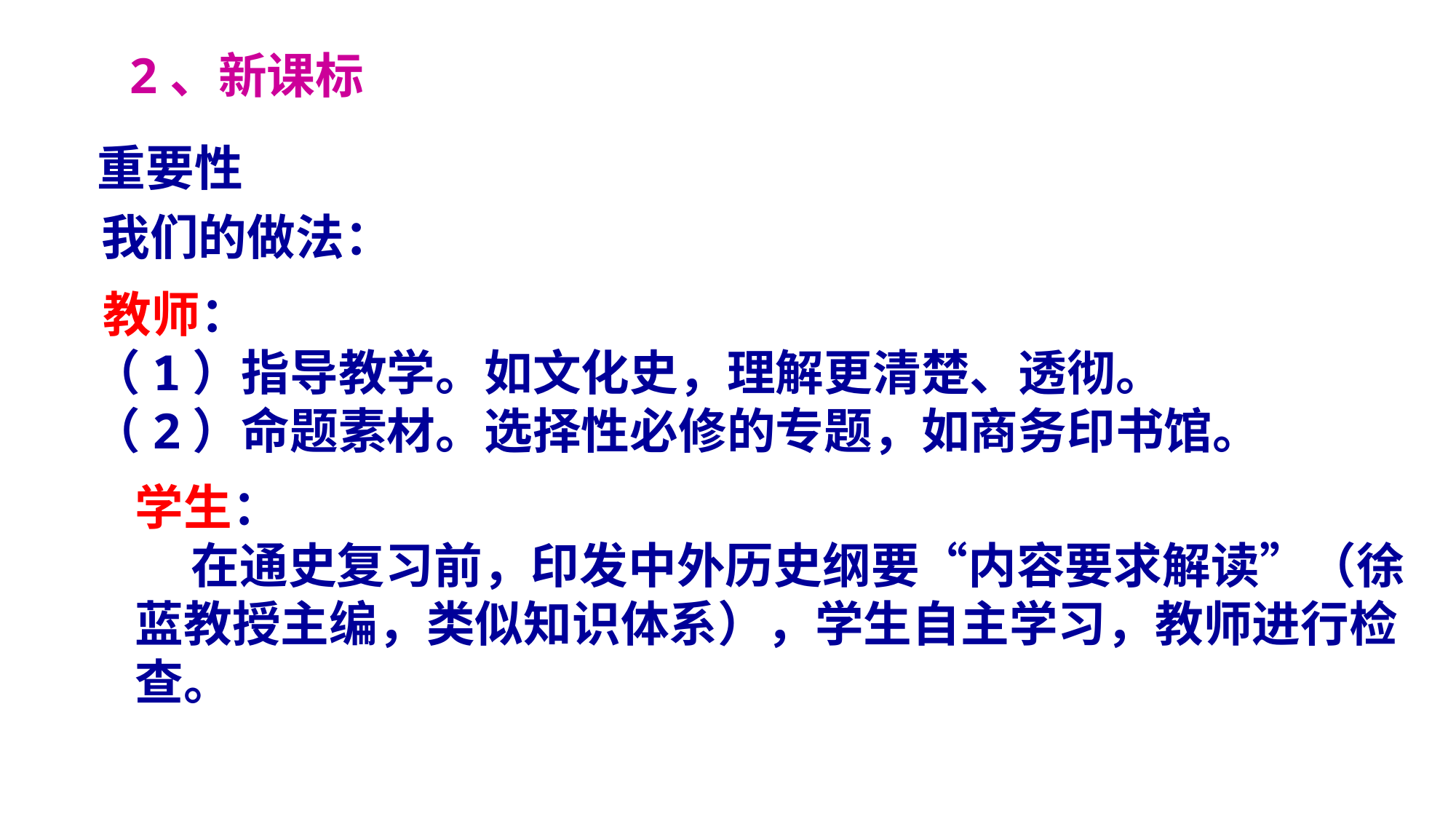

2、新课标
   重要性
   我们的做法：
   教师：
  （1）指导教学。如文化史，理解更清楚、透彻。
  （2）命题素材。选择性必修的专题，如商务印书馆。
学生：
    在通史复习前，印发中外历史纲要“内容要求解读”（徐蓝教授主编，类似知识体系），学生自主学习，教师进行检查。